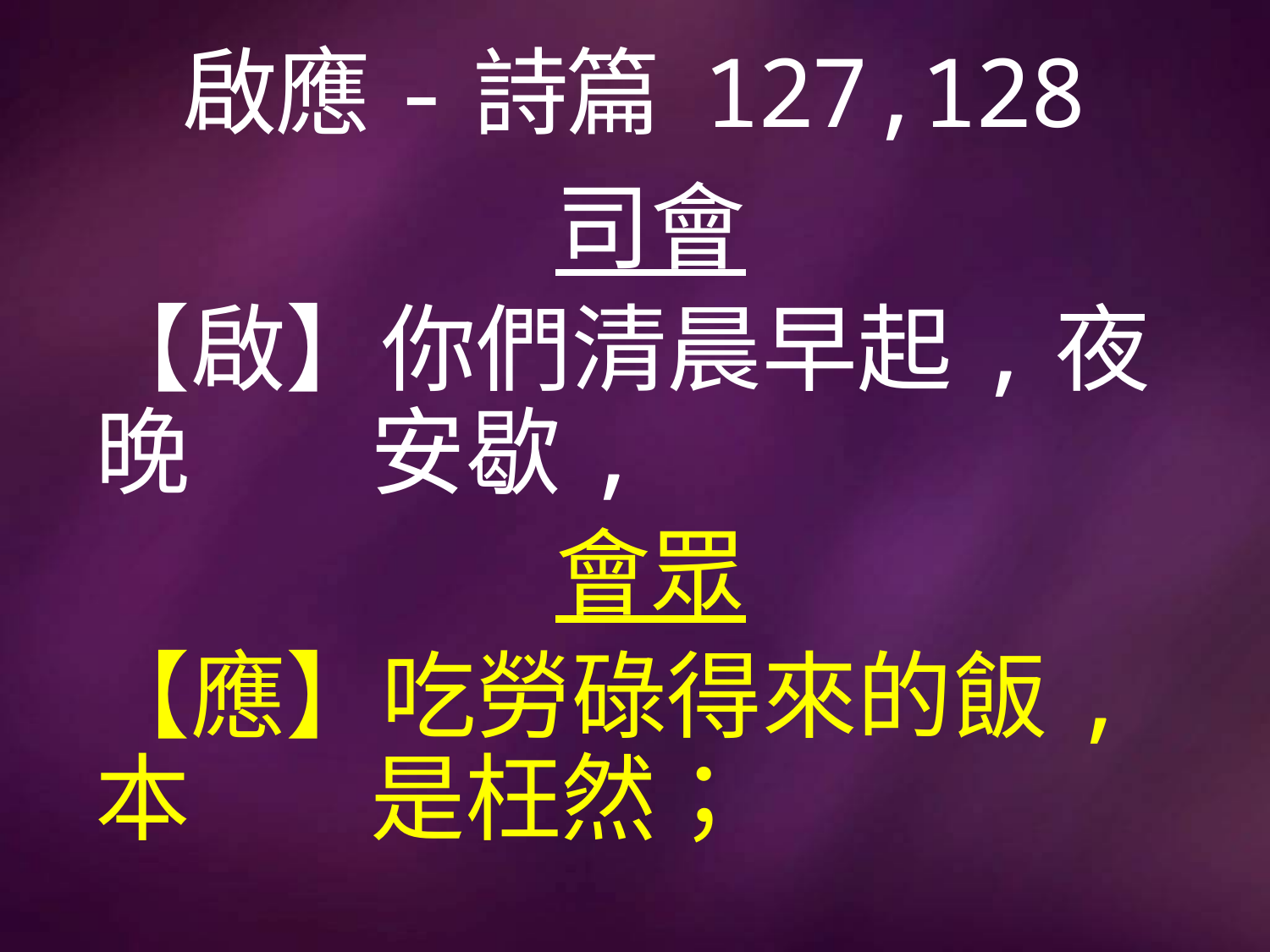

# 啟應-詩篇 127,128
司會
【啟】你們清晨早起,夜晚		 安歇,
會眾
【應】吃勞碌得來的飯,本		 是枉然；